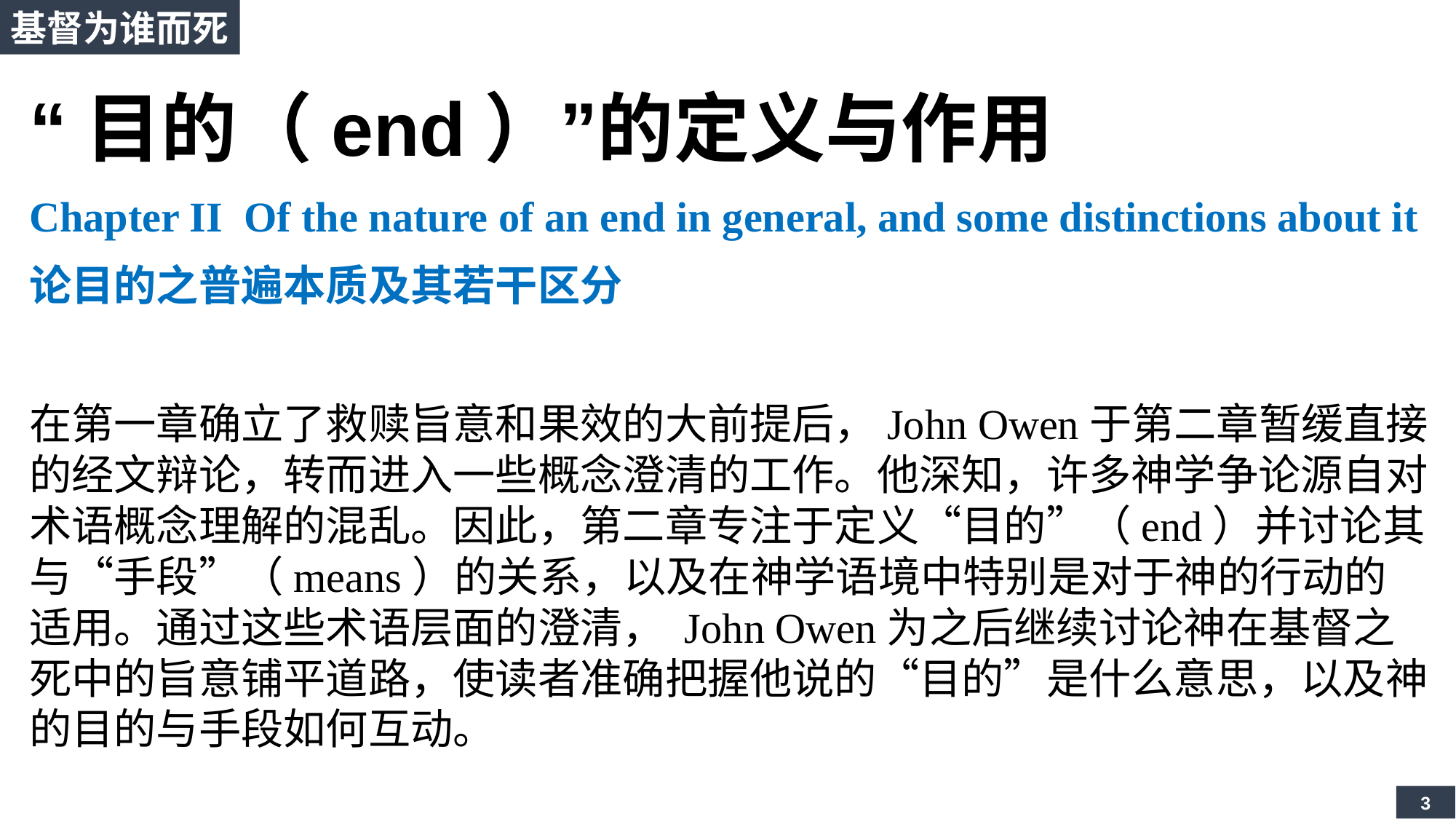

基督为谁而死
“目的（end）”的定义与作用
Chapter II  Of the nature of an end in general, and some distinctions about it
论目的之普遍本质及其若干区分

在第一章确立了救赎旨意和果效的大前提后，John Owen于第二章暂缓直接的经文辩论，转而进入一些概念澄清的工作。他深知，许多神学争论源自对术语概念理解的混乱。因此，第二章专注于定义“目的”（end）并讨论其与“手段”（means）的关系，以及在神学语境中特别是对于神的行动的适用。通过这些术语层面的澄清， John Owen为之后继续讨论神在基督之死中的旨意铺平道路，使读者准确把握他说的“目的”是什么意思，以及神的目的与手段如何互动。

3